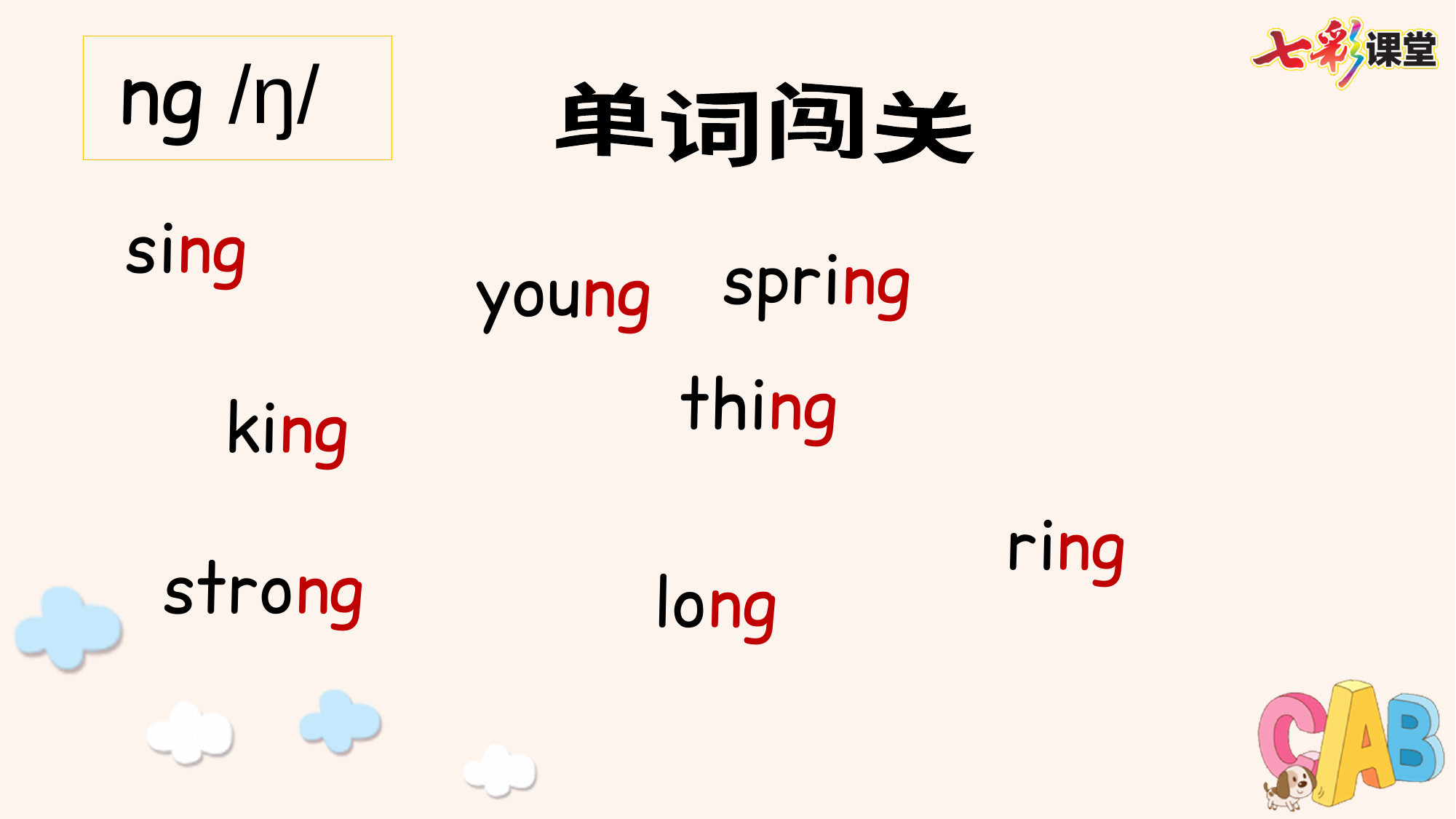

ng /ŋ/
单词闯关
sing
    spring
young
     thing
    king

      strong
    ring

     long